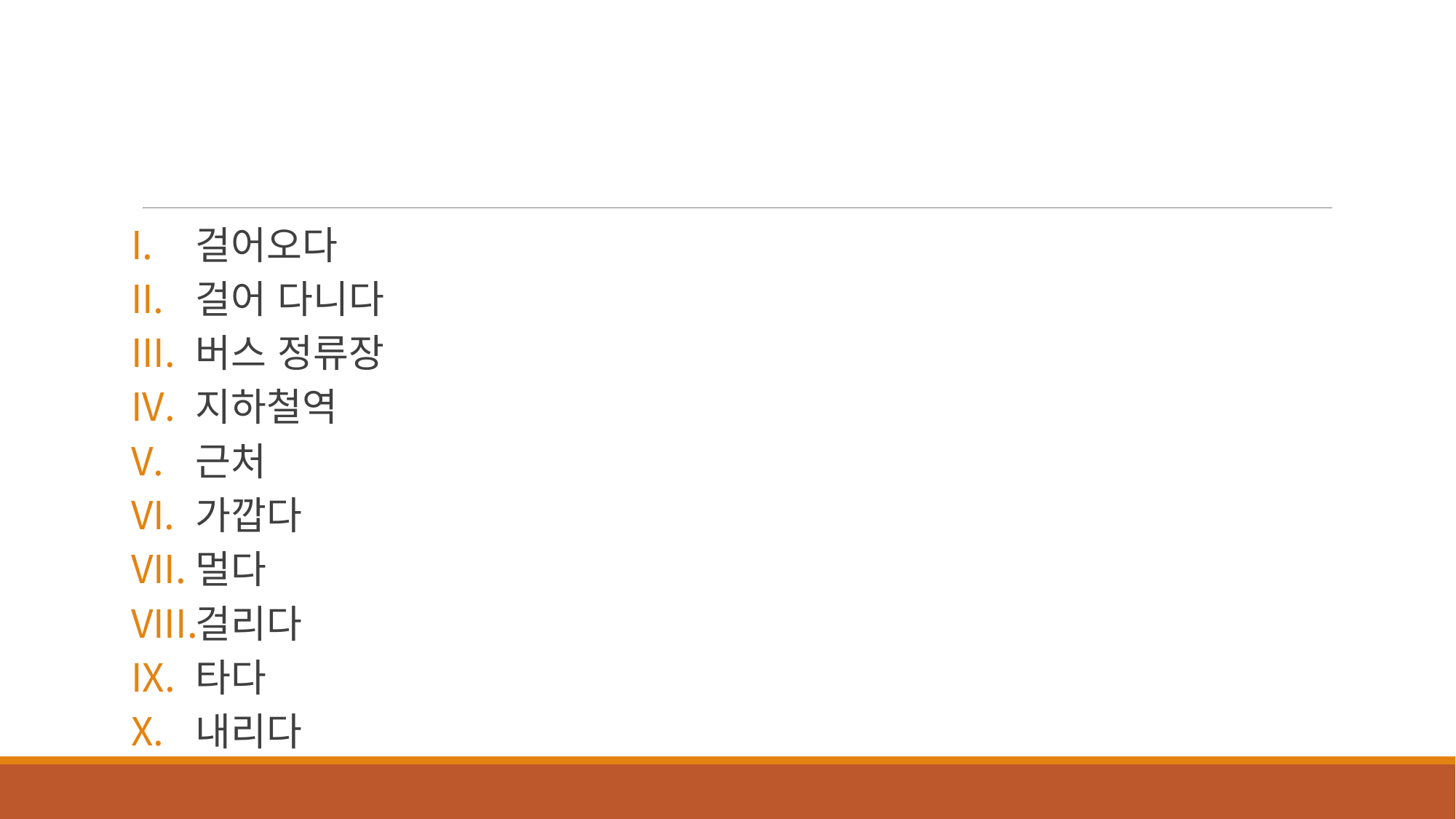

#
걸어오다
걸어 다니다
버스 정류장
지하철역
근처
가깝다
멀다
걸리다
타다
내리다